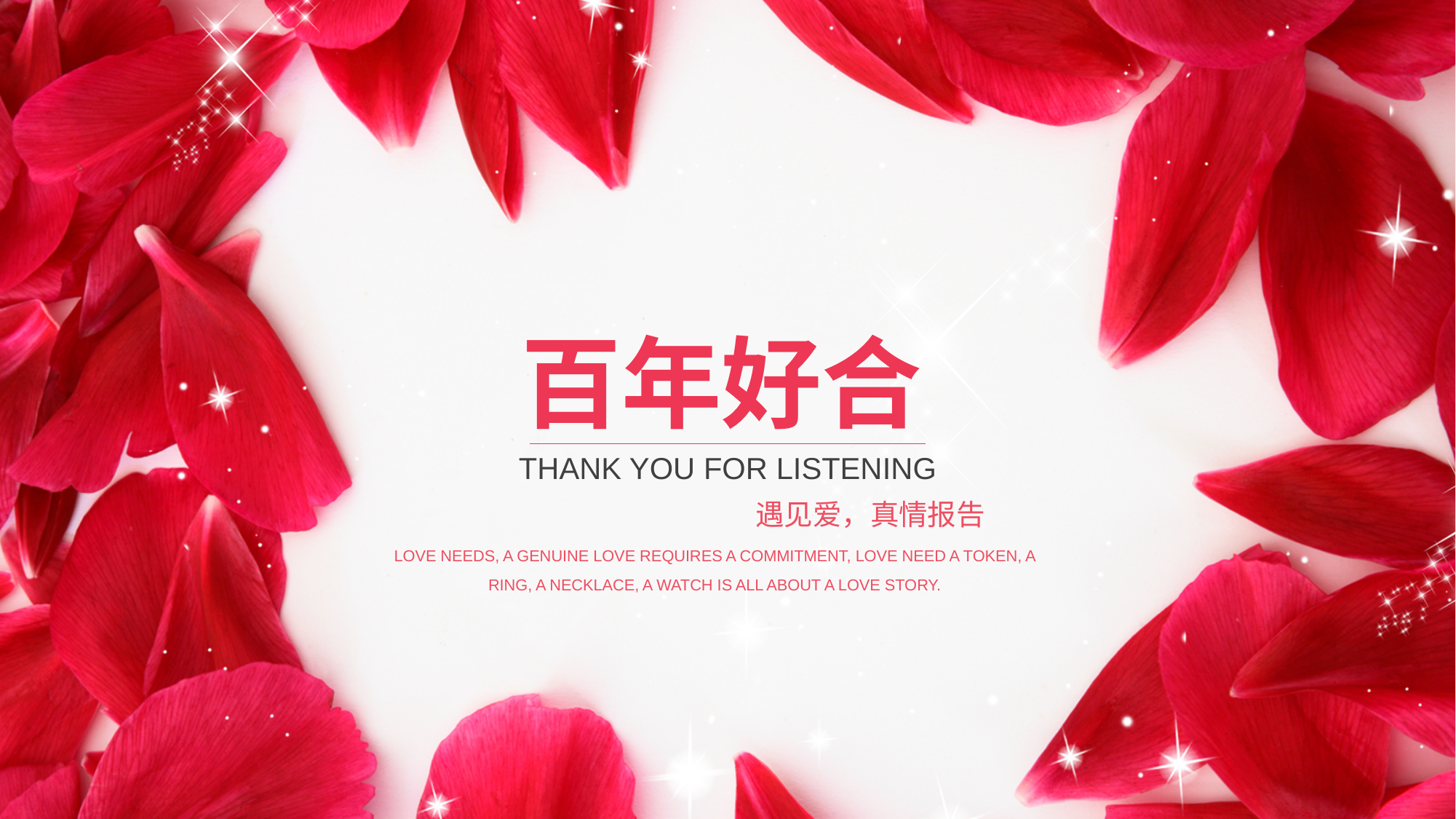

百年好合
THANK YOU FOR LISTENING
遇见爱，真情报告
Love needs, a genuine love requires a commitment, love need a token, a ring, a necklace, a watch is all about a love story.